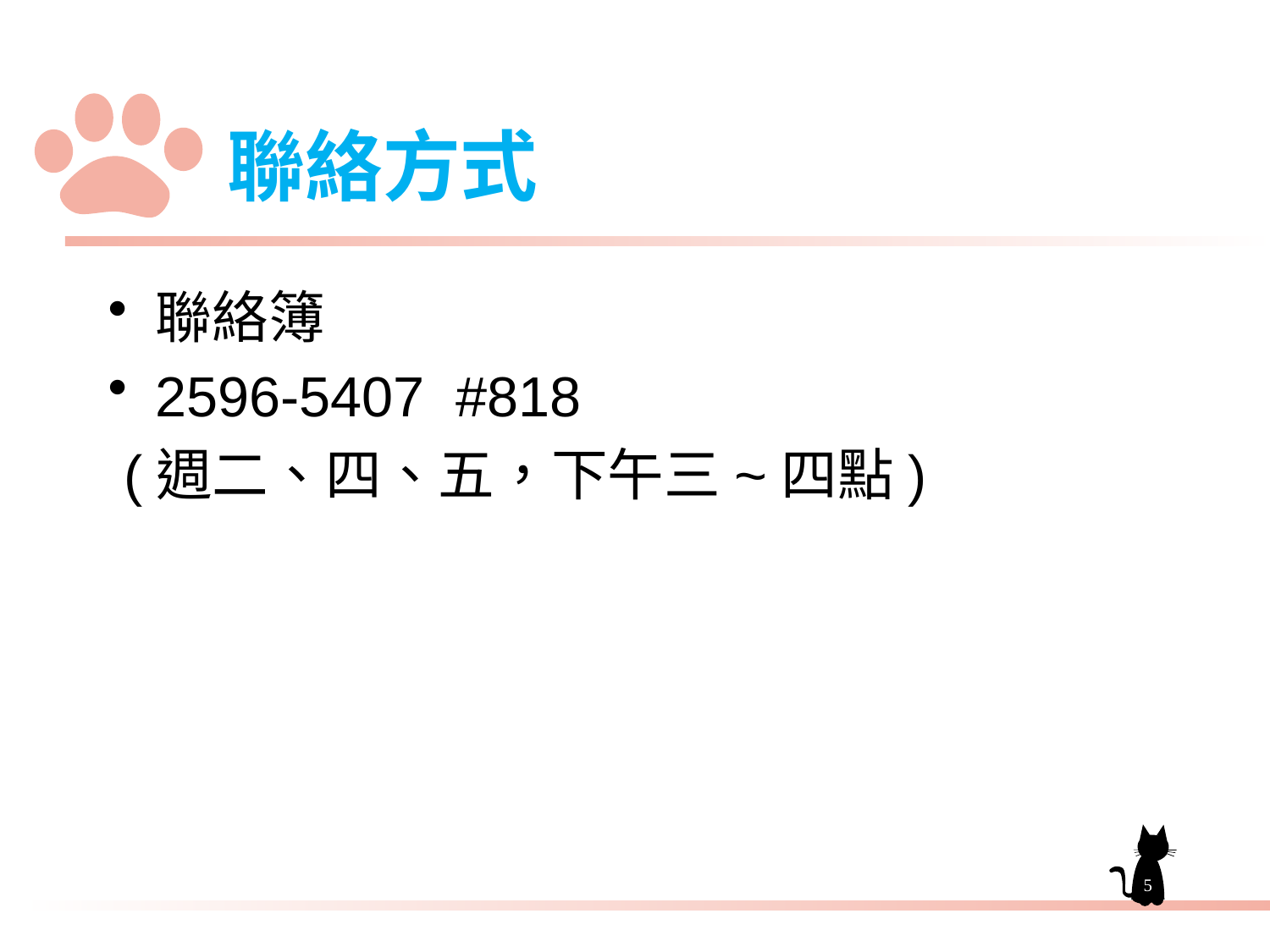

# 聯絡方式
聯絡簿
2596-5407  #818
 (週二、四、五，下午三~四點)

5